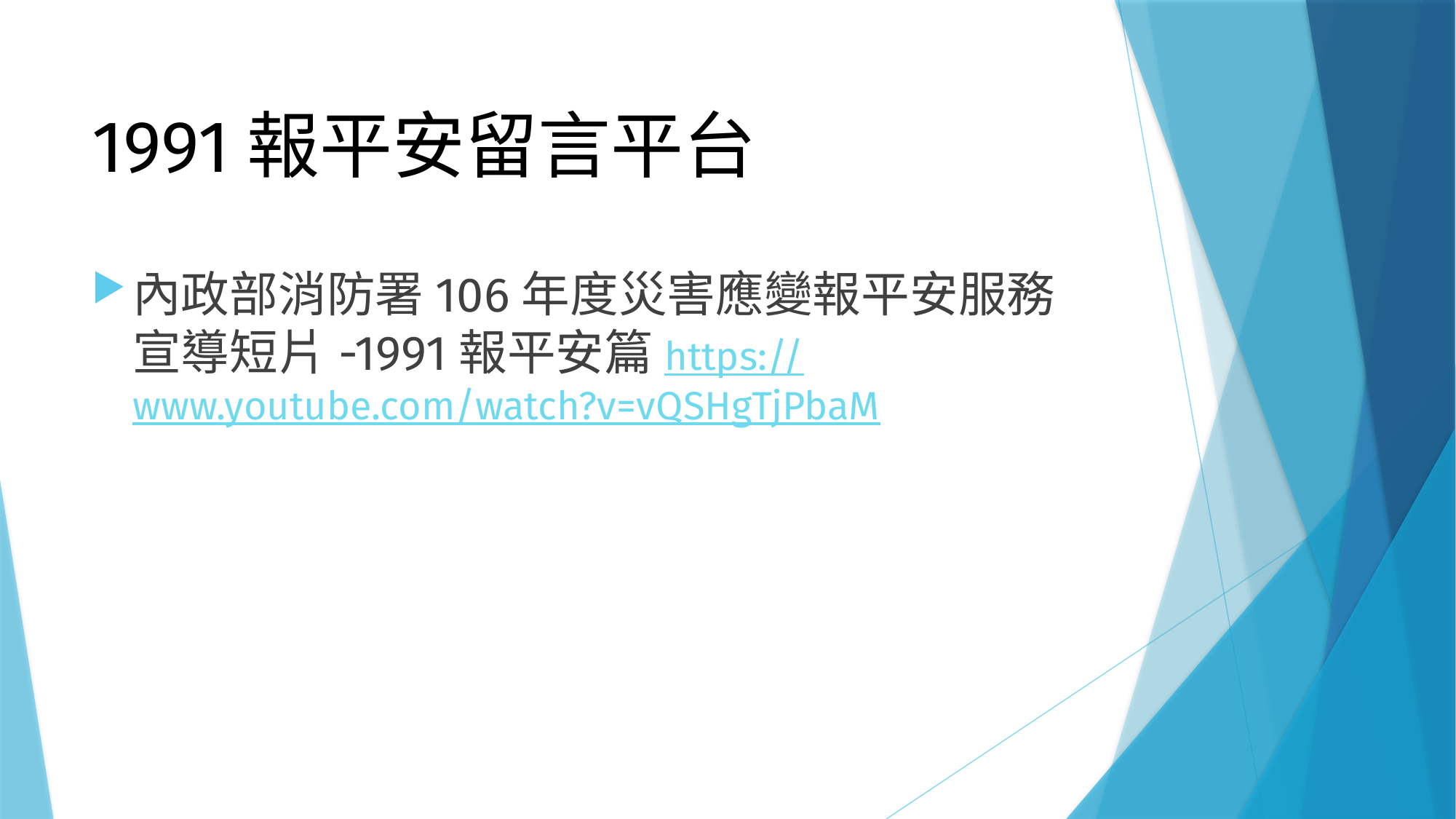

# 1991報平安留言平台
內政部消防署106年度災害應變報平安服務宣導短片-1991報平安篇https://www.youtube.com/watch?v=vQSHgTjPbaM